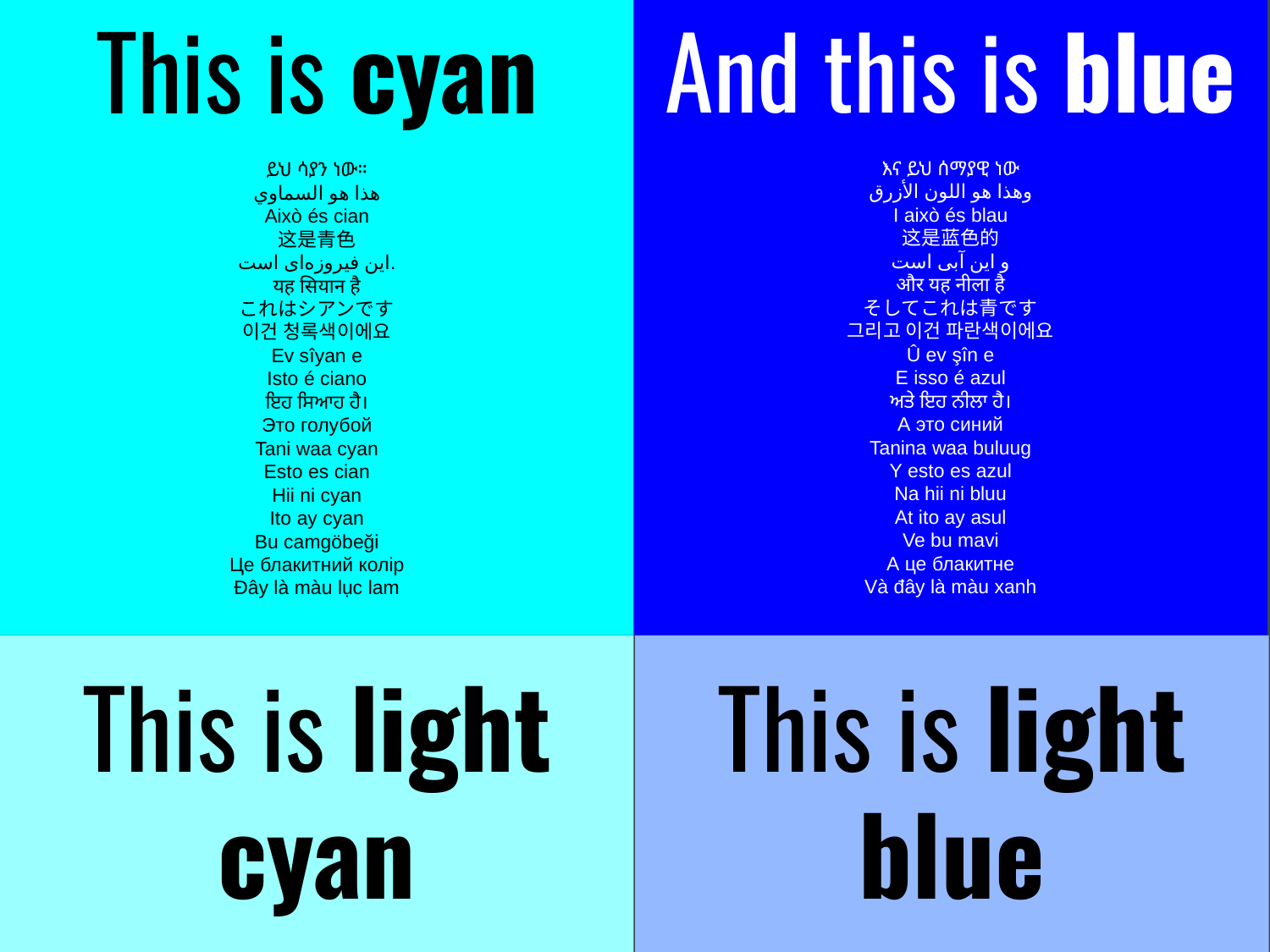

This is cyan

ይህ ሳያን ነው።
هذا هو السماوي
Això és cian
这是青色
این فیروزه‌ای است.
यह सियान है
これはシアンです
이건 청록색이에요
Ev sîyan e
Isto é ciano
ਇਹ ਸਿਆਹ ਹੈ।
Это голубой
Tani waa cyan
Esto es cian
Hii ni cyan
Ito ay cyan
Bu camgöbeği
Це блакитний колір
Đây là màu lục lam

And this is blue

እና ይህ ሰማያዊ ነው
وهذا هو اللون الأزرق
I això és blau
这是蓝色的
و این آبی است
और यह नीला है
そしてこれは青です
그리고 이건 파란색이에요
Û ev şîn e
E isso é azul
ਅਤੇ ਇਹ ਨੀਲਾ ਹੈ।
А это синий
Tanina waa buluug
Y esto es azul
Na hii ni bluu
At ito ay asul
Ve bu mavi
А це блакитне
Và đây là màu xanh

This is light cyan

This is light blue